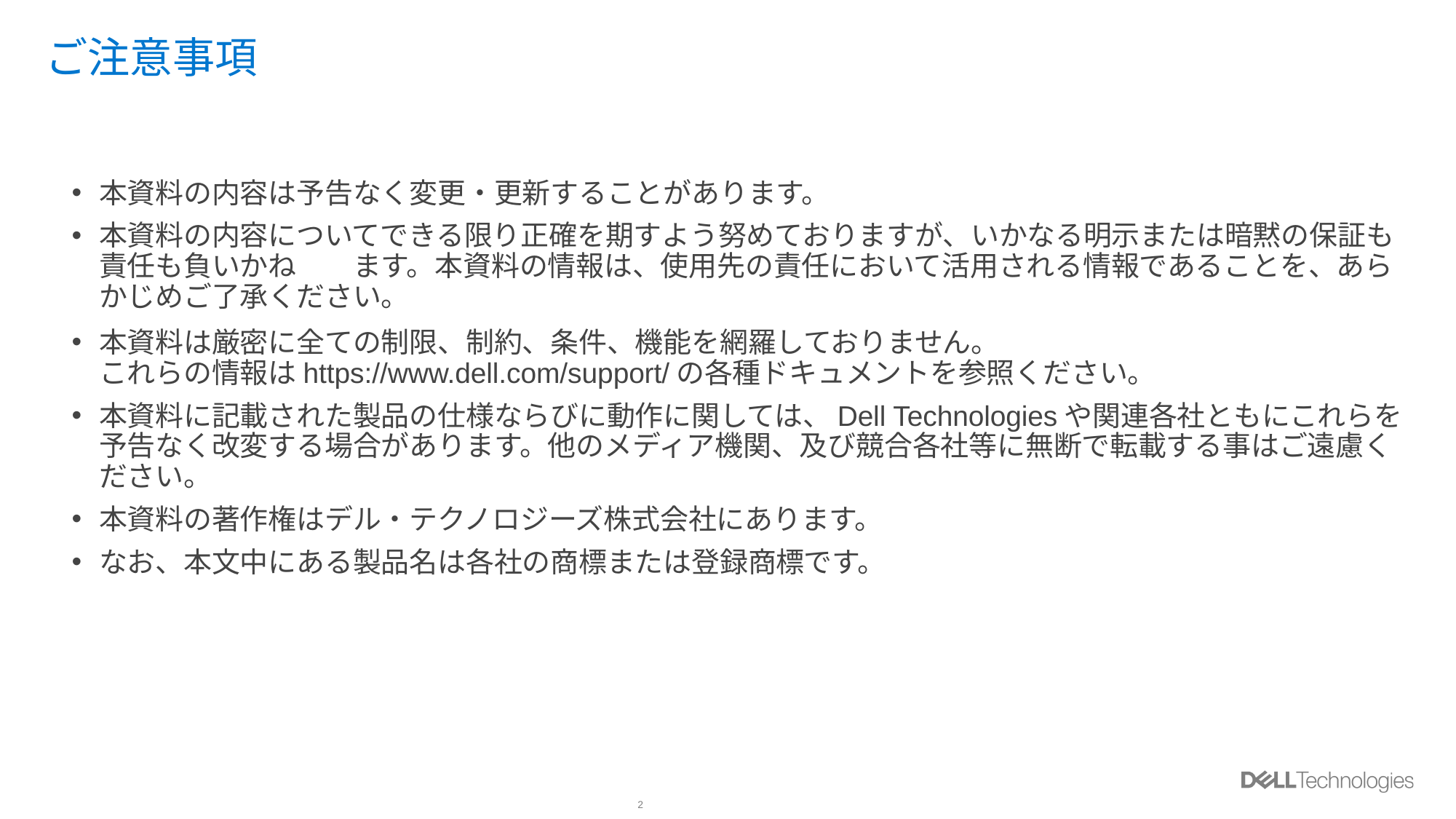

# ご注意事項
本資料の内容は予告なく変更・更新することがあります。
本資料の内容についてできる限り正確を期すよう努めておりますが、いかなる明示または暗黙の保証も責任も負いかね　　ます。本資料の情報は、使用先の責任において活用される情報であることを、あらかじめご了承ください。
本資料は厳密に全ての制限、制約、条件、機能を網羅しておりません。
これらの情報はhttps://www.dell.com/support/の各種ドキュメントを参照ください。
本資料に記載された製品の仕様ならびに動作に関しては、Dell Technologiesや関連各社ともにこれらを予告なく改変する場合があります。他のメディア機関、及び競合各社等に無断で転載する事はご遠慮ください。
本資料の著作権はデル・テクノロジーズ株式会社にあります。
なお、本文中にある製品名は各社の商標または登録商標です。